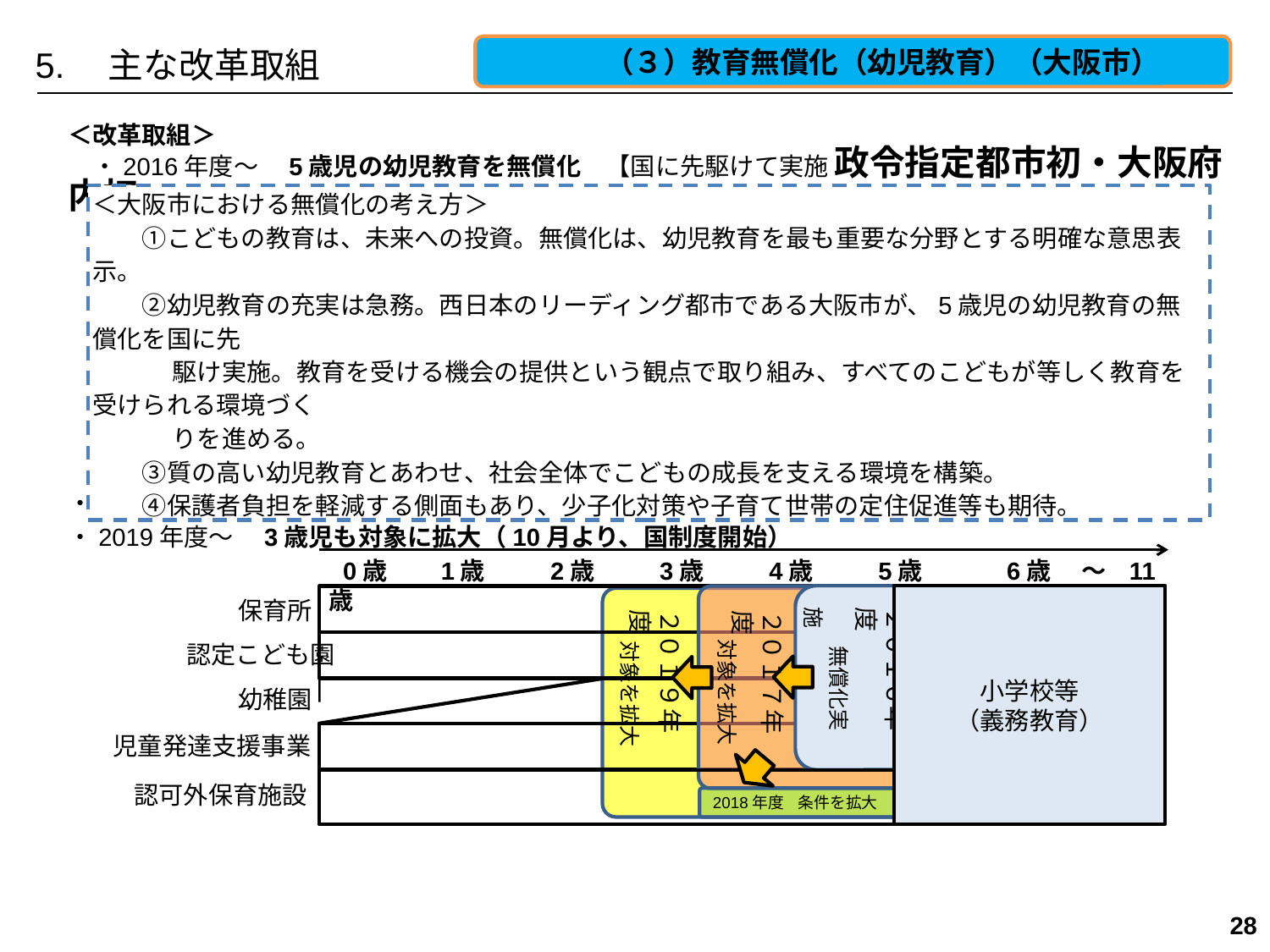

（３）教育無償化（幼児教育）（大阪市）
5.　主な改革取組
＜改革取組＞
　・2016年度～　5歳児の幼児教育を無償化　【国に先駆けて実施 政令指定都市初・大阪府内初】

・2017年度～　4歳児に拡大、認可外保育施設のこどもも新たに対象に
・2019年度～　3歳児も対象に拡大（10月より、国制度開始）

＜大阪市における無償化の考え方＞
　　①こどもの教育は、未来への投資。無償化は、幼児教育を最も重要な分野とする明確な意思表示。
　　②幼児教育の充実は急務。西日本のリーディング都市である大阪市が、5歳児の幼児教育の無償化を国に先
　　　 駆け実施。教育を受ける機会の提供という観点で取り組み、すべてのこどもが等しく教育を受けられる環境づく
　　　 りを進める。
　　③質の高い幼児教育とあわせ、社会全体でこどもの成長を支える環境を構築。
　　④保護者負担を軽減する側面もあり、少子化対策や子育て世帯の定住促進等も期待。

  0歳　    1歳 　     2歳     　 3歳     　 4歳　      5歳　    　 6歳 　～   11歳

小学校等
（義務教育）

２０１６年度
　　無償化実施

２０１９年度
   対象を拡大
２０１７年度
   対象を拡大

2018年度　条件を拡大
保育所
認定こども園
幼稚園
児童発達支援事業
認可外保育施設
28